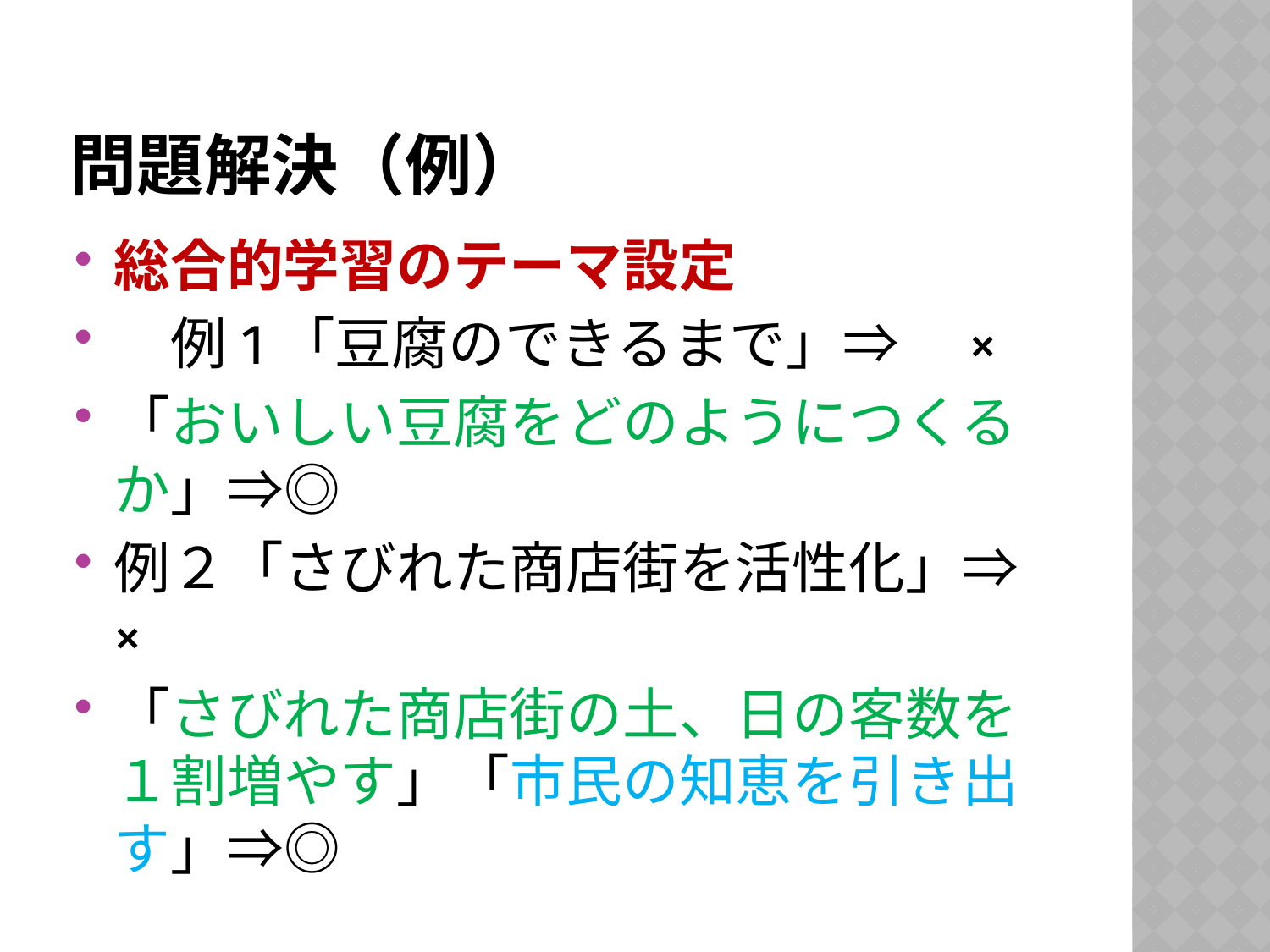

# 問題解決（例）
総合的学習のテーマ設定
　例1「豆腐のできるまで」⇒　×
「おいしい豆腐をどのようにつくるか」⇒◎
例２「さびれた商店街を活性化」⇒×
「さびれた商店街の土、日の客数を１割増やす」「市民の知恵を引き出す」⇒◎